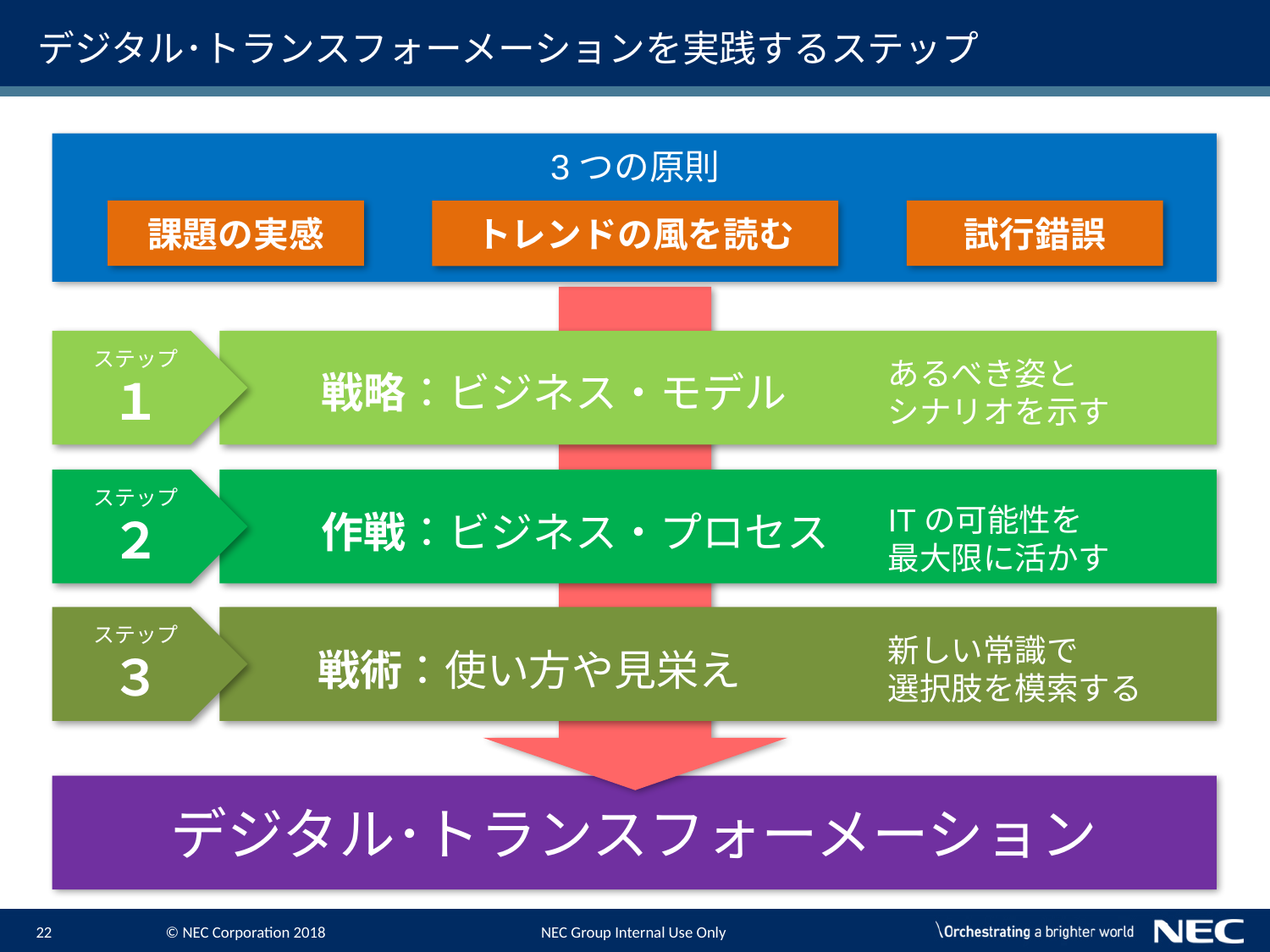

# デジタル･トランスフォーメーションを実践するステップ

3つの原則
課題の実感
試行錯誤
トレンドの風を読む

ステップ
１

あるべき姿と
シナリオを示す
戦略：ビジネス・モデル
ステップ
２

ITの可能性を
最大限に活かす
作戦：ビジネス・プロセス
ステップ
３

新しい常識で
選択肢を模索する
戦術：使い方や見栄え
デジタル･トランスフォーメーション